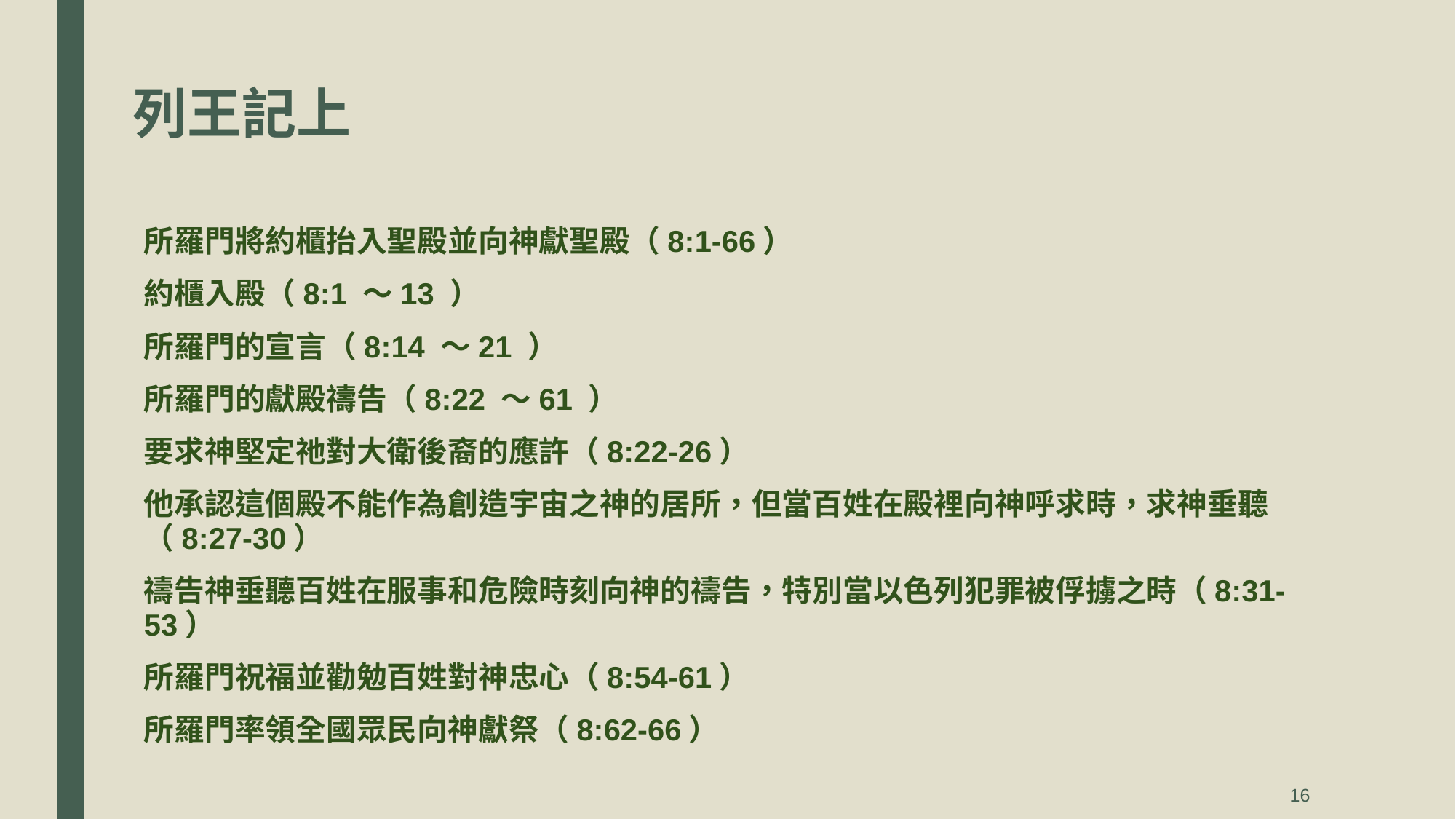

# 列王記上

所羅門將約櫃抬入聖殿並向神獻聖殿（8:1-66）
約櫃入殿（8:1 ～13 ）
所羅門的宣言（8:14 ～21 ）
所羅門的獻殿禱告（8:22 ～61 ）
要求神堅定祂對大衛後裔的應許（8:22-26）
他承認這個殿不能作為創造宇宙之神的居所，但當百姓在殿裡向神呼求時，求神垂聽（8:27-30）
禱告神垂聽百姓在服事和危險時刻向神的禱告，特別當以色列犯罪被俘擄之時（8:31-53）
所羅門祝福並勸勉百姓對神忠心（8:54-61）
所羅門率領全國眾民向神獻祭（8:62-66）

16